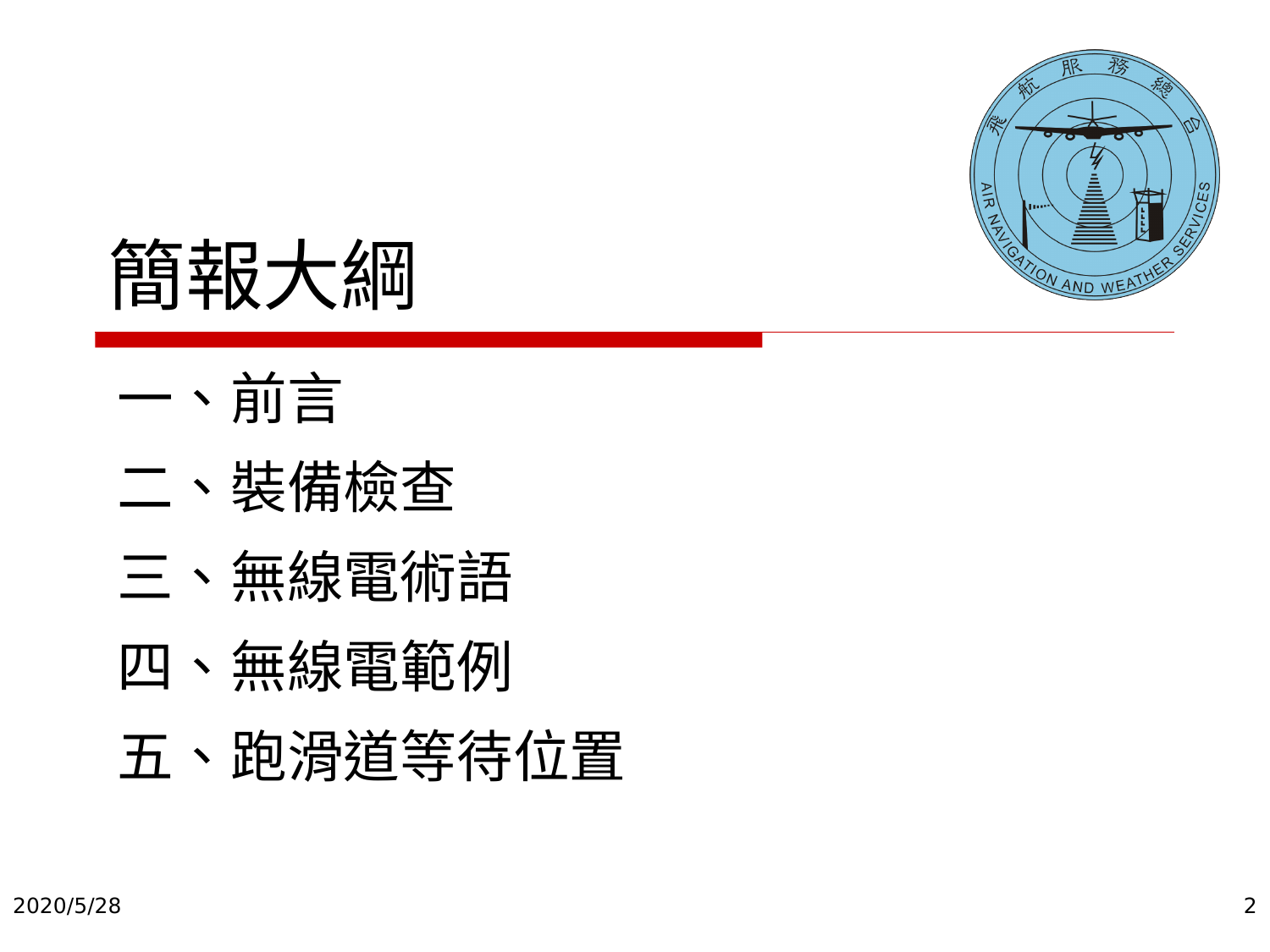

# 簡報大綱
一、前言
二、裝備檢查
三、無線電術語
四、無線電範例
五、跑滑道等待位置
2020/5/28
2